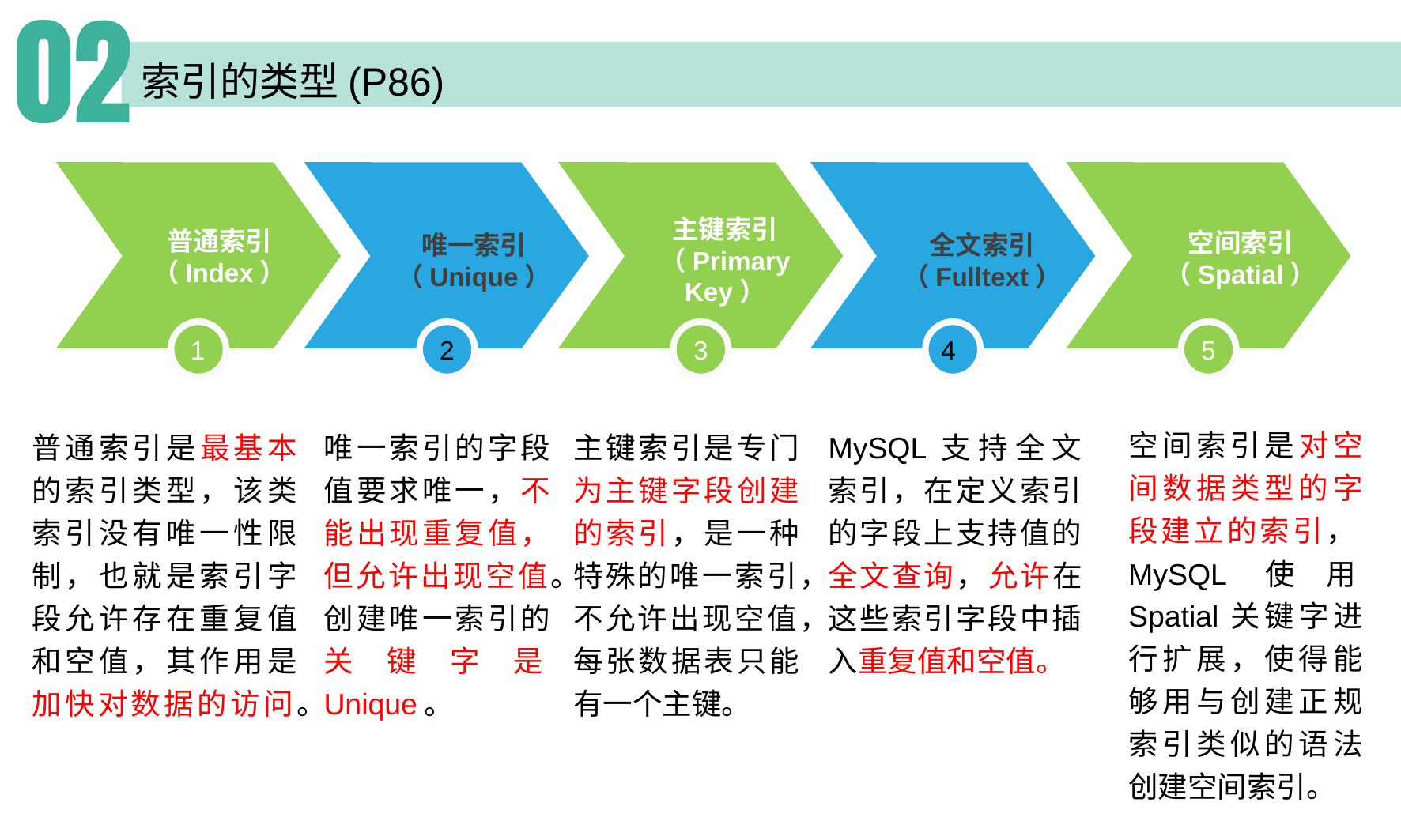

02

索引的类型(P86)

普通索引
（Index）

唯一索引（Unique）

主键索引（Primary Key）

全文索引（Fulltext）

空间索引（Spatial）

1

2

3

4

5
空间索引是对空间数据类型的字段建立的索引，MySQL使用Spatial关键字进行扩展，使得能够用与创建正规索引类似的语法创建空间索引。
普通索引是最基本的索引类型，该类索引没有唯一性限制，也就是索引字段允许存在重复值和空值，其作用是加快对数据的访问。
唯一索引的字段值要求唯一，不能出现重复值，但允许出现空值。创建唯一索引的关键字是Unique。
主键索引是专门为主键字段创建的索引，是一种特殊的唯一索引，不允许出现空值，每张数据表只能有一个主键。
MySQL支持全文索引，在定义索引的字段上支持值的全文查询，允许在这些索引字段中插入重复值和空值。